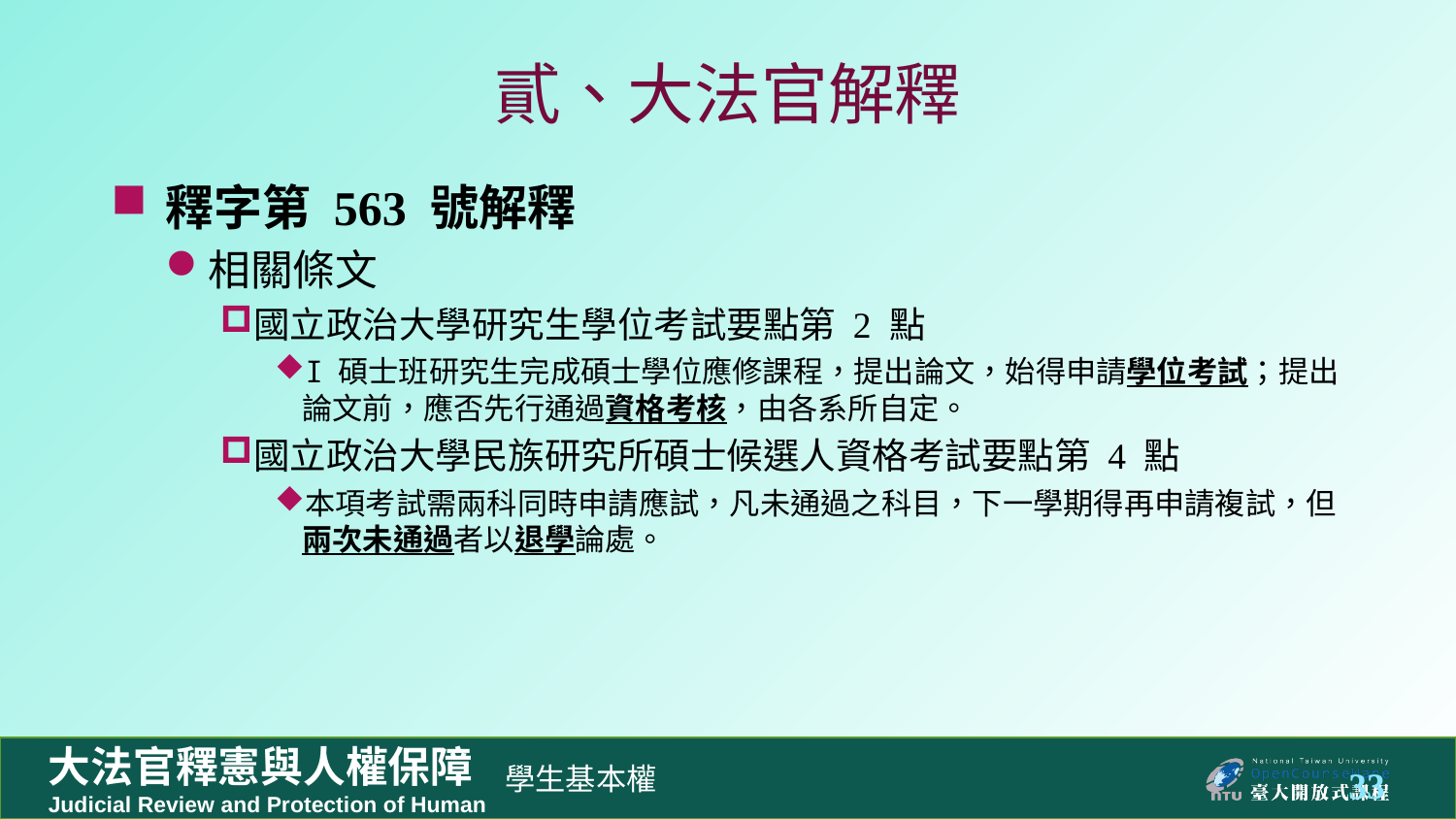

# 貳、大法官解釋
釋字第 563 號解釋
相關條文
國立政治大學研究生學位考試要點第 2 點
I 碩士班研究生完成碩士學位應修課程，提出論文，始得申請學位考試；提出論文前，應否先行通過資格考核，由各系所自定。
國立政治大學民族研究所碩士候選人資格考試要點第 4 點
本項考試需兩科同時申請應試，凡未通過之科目，下一學期得再申請複試，但兩次未通過者以退學論處。